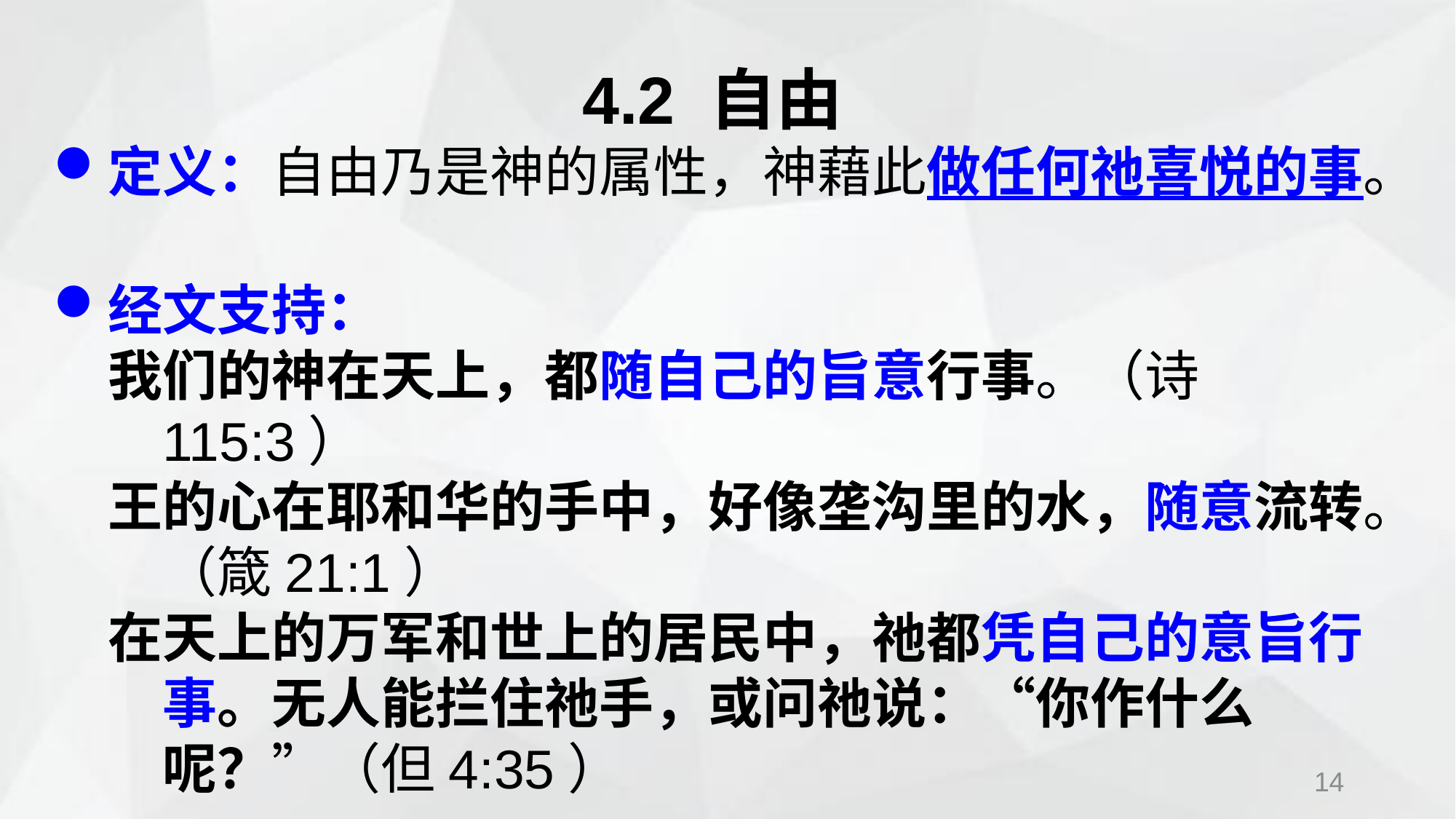

4.2 自由
定义：自由乃是神的属性，神藉此做任何祂喜悦的事。

经文支持：
我们的神在天上，都随自己的旨意行事。（诗115:3）
王的心在耶和华的手中，好像垄沟里的水，随意流转。（箴21:1）
在天上的万军和世上的居民中，祂都凭自己的意旨行事。无人能拦住祂手，或问祂说：“你作什么呢？”（但4:35）
14